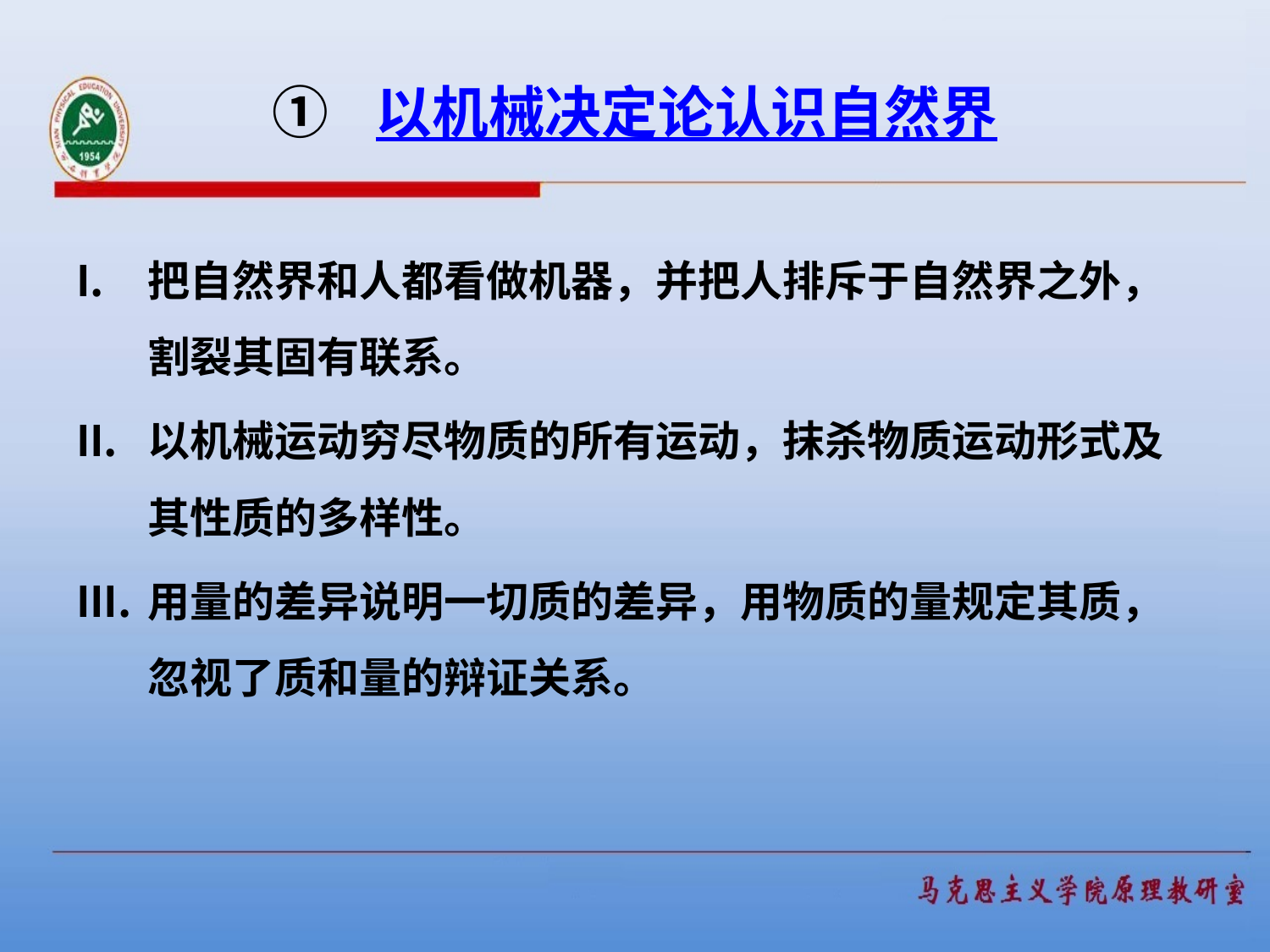

# 以机械决定论认识自然界
把自然界和人都看做机器，并把人排斥于自然界之外，割裂其固有联系。
以机械运动穷尽物质的所有运动，抹杀物质运动形式及其性质的多样性。
用量的差异说明一切质的差异，用物质的量规定其质，忽视了质和量的辩证关系。